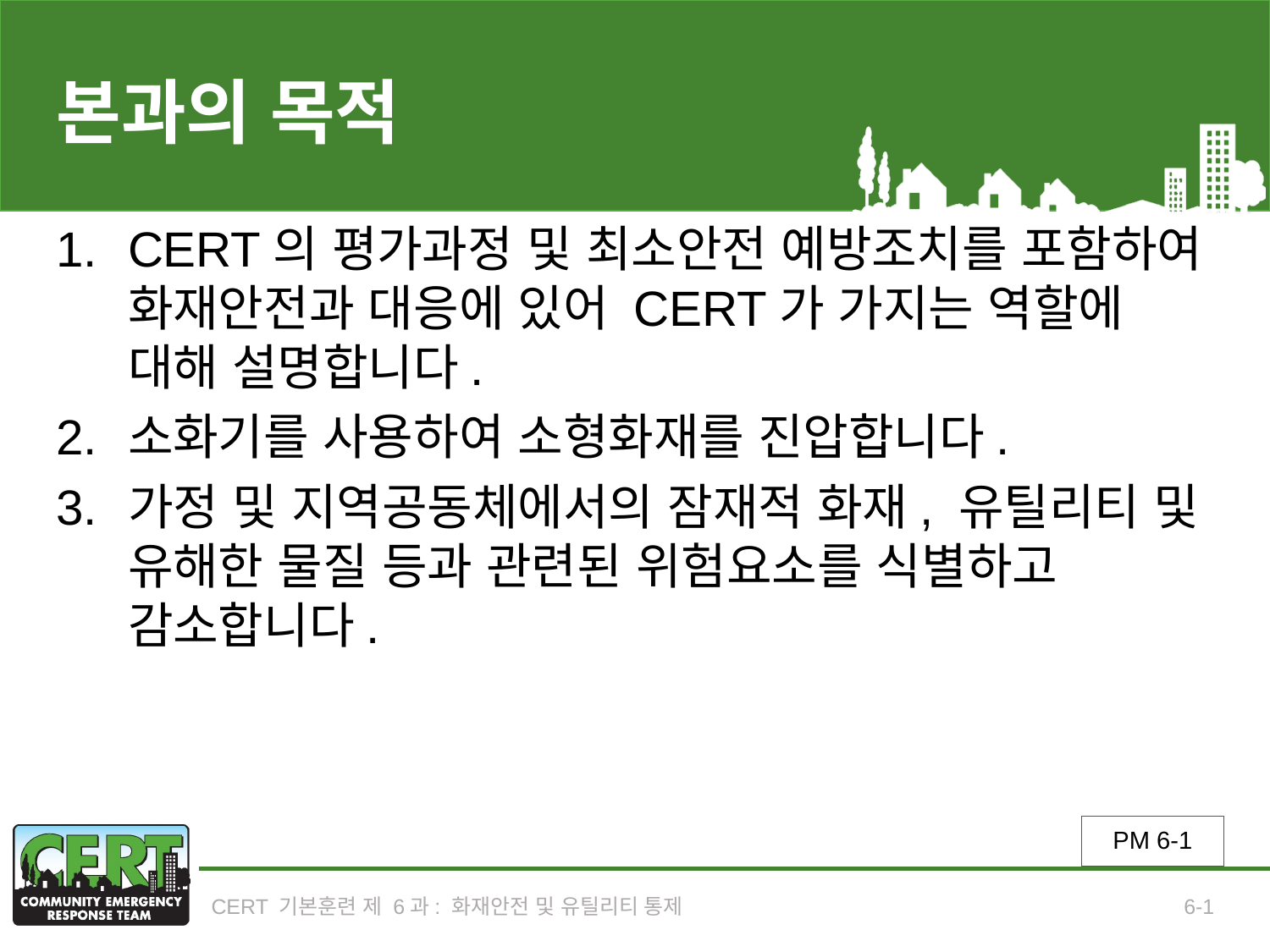

# 본과의 목적
CERT의 평가과정 및 최소안전 예방조치를 포함하여 화재안전과 대응에 있어 CERT가 가지는 역할에 대해 설명합니다.
소화기를 사용하여 소형화재를 진압합니다.
가정 및 지역공동체에서의 잠재적 화재, 유틸리티 및 유해한 물질 등과 관련된 위험요소를 식별하고 감소합니다.
PM 6-1
CERT 기본훈련 제 6과: 화재안전 및 유틸리티 통제
6-1